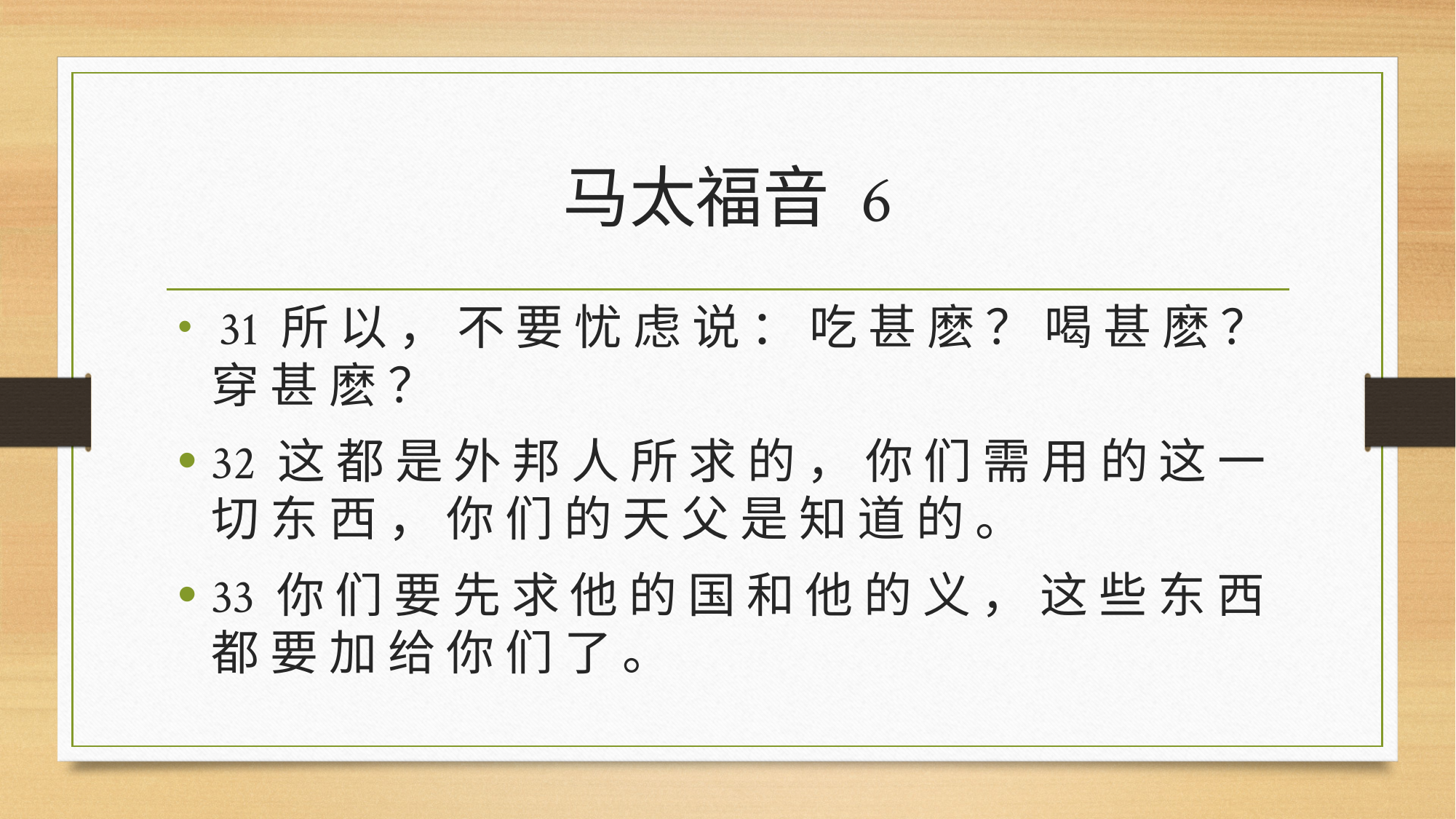

# 马太福音 6
 31 所 以 ， 不 要 忧 虑 说 ： 吃 甚 麽 ？ 喝 甚 麽 ？ 穿 甚 麽 ？
32 这 都 是 外 邦 人 所 求 的 ， 你 们 需 用 的 这 一 切 东 西 ， 你 们 的 天 父 是 知 道 的 。
33 你 们 要 先 求 他 的 国 和 他 的 义 ， 这 些 东 西 都 要 加 给 你 们 了 。